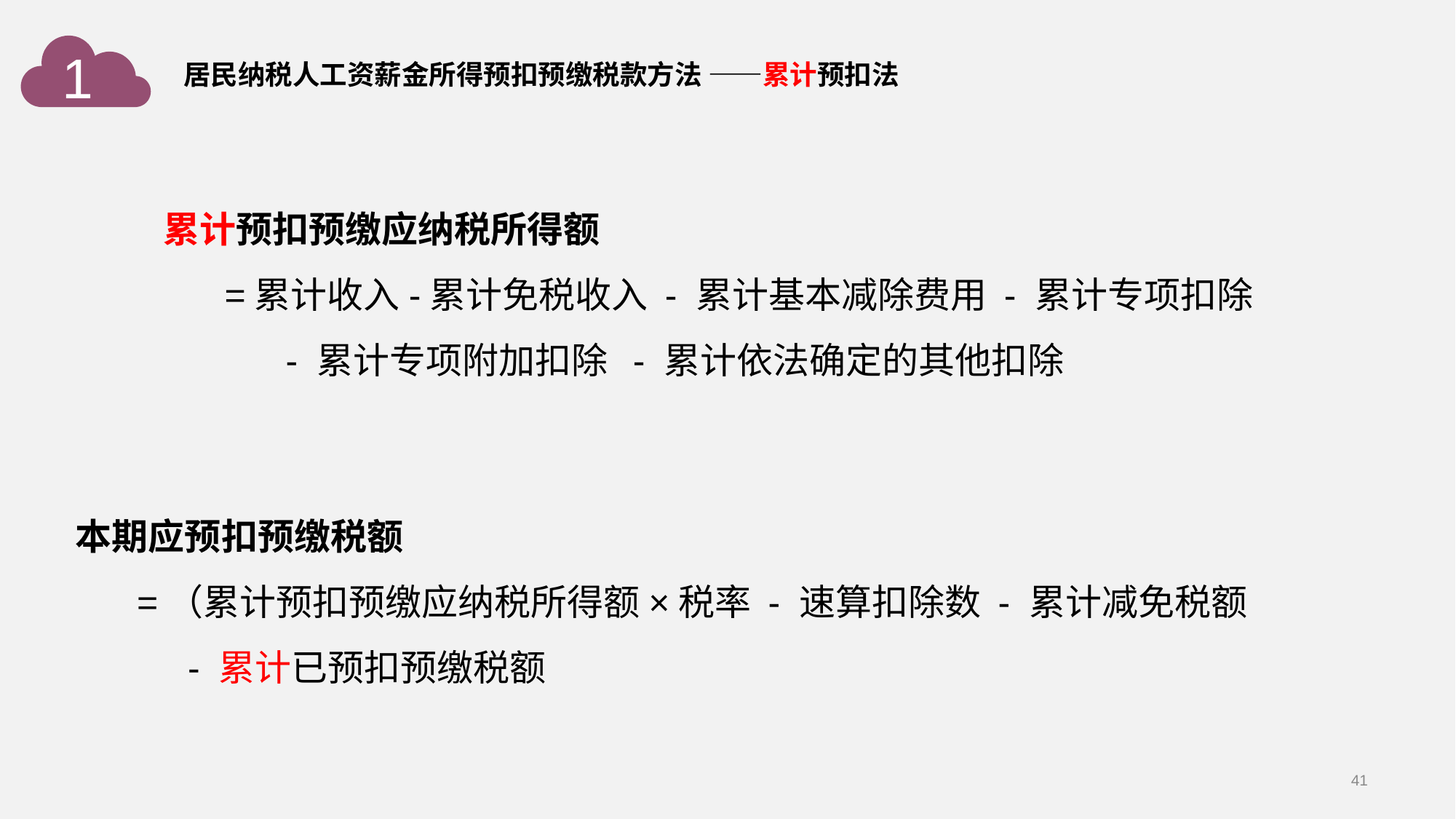

1

居民纳税人工资薪金所得预扣预缴税款方法 ——累计预扣法

累计预扣预缴应纳税所得额
      =累计收入-累计免税收入 - 累计基本减除费用 - 累计专项扣除
            - 累计专项附加扣除  - 累计依法确定的其他扣除

本期应预扣预缴税额
      =（累计预扣预缴应纳税所得额×税率 - 速算扣除数 - 累计减免税额
           - 累计已预扣预缴税额
41